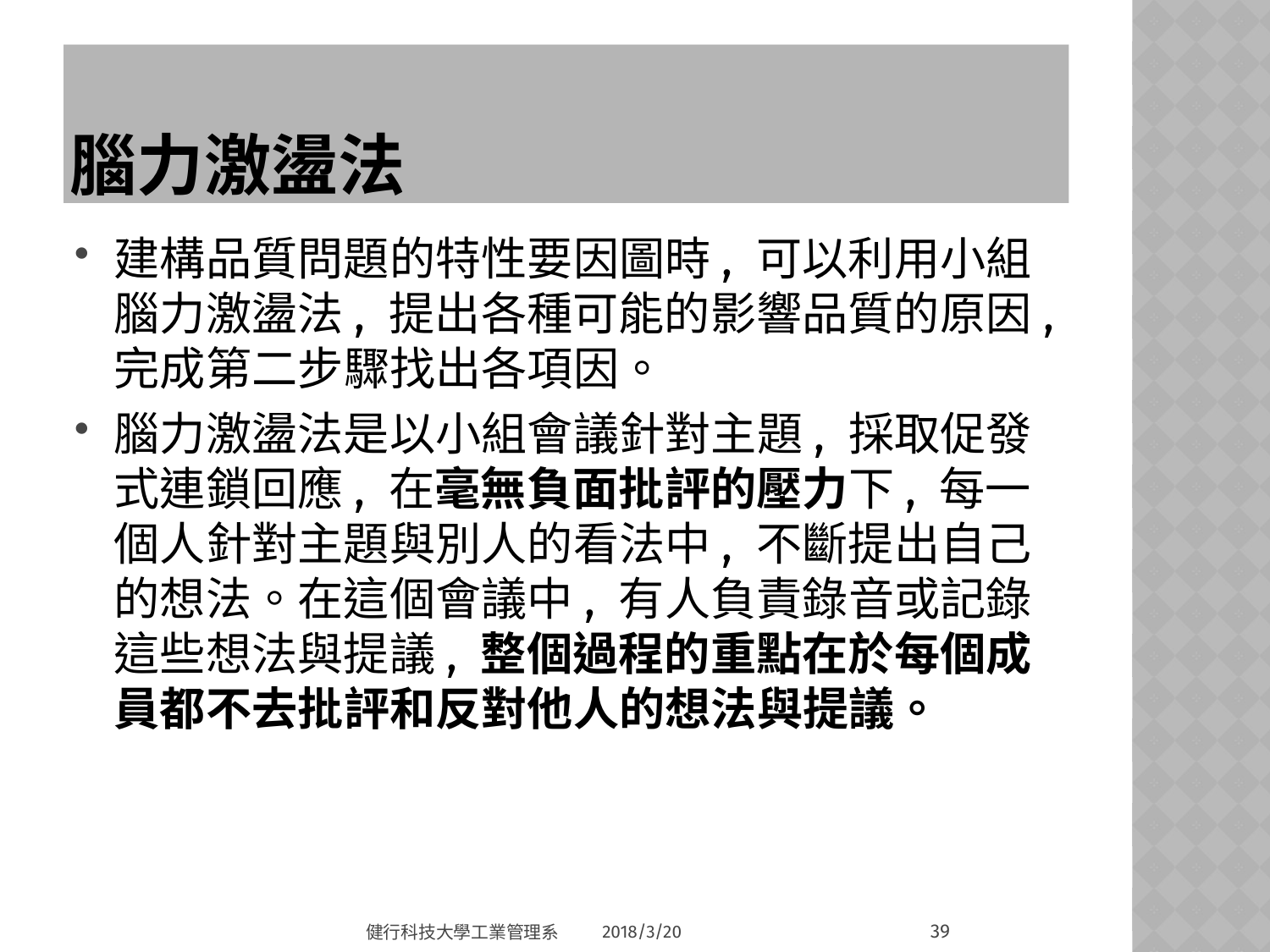

# 腦力激盪法
建構品質問題的特性要因圖時, 可以利用小組腦力激盪法, 提出各種可能的影響品質的原因,完成第二步驟找出各項因。
腦力激盪法是以小組會議針對主題, 採取促發式連鎖回應, 在毫無負面批評的壓力下, 每一個人針對主題與別人的看法中, 不斷提出自己的想法。在這個會議中, 有人負責錄音或記錄這些想法與提議, 整個過程的重點在於每個成員都不去批評和反對他人的想法與提議。

39
健行科技大學工業管理系
2018/3/20